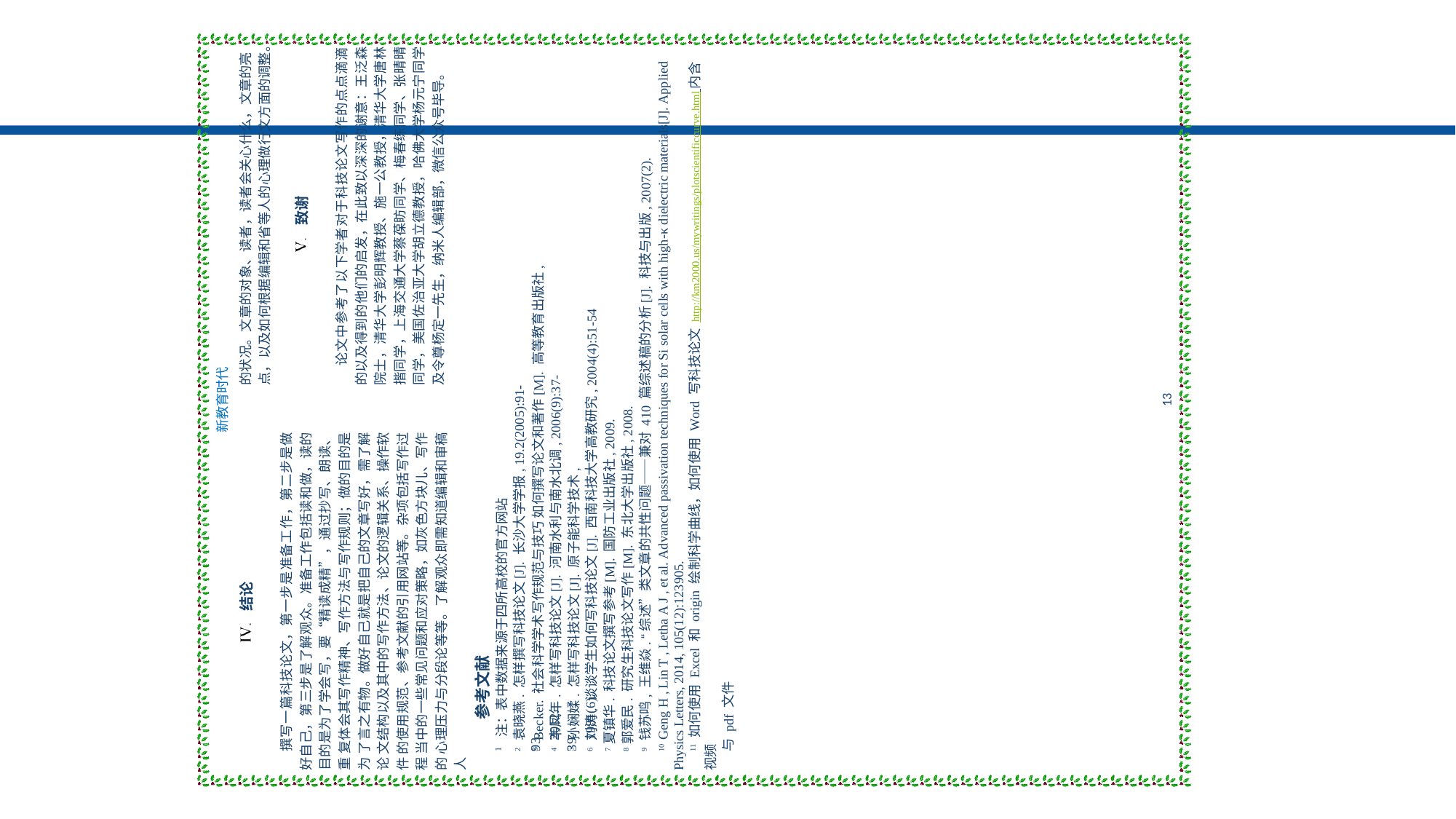

新教育时代
的状况。文章的对象、读者，读者会关心什么，文章的亮 点，以及如何根据编辑和省等人的心理做行文方面的调整。
论文中参考了以下学者对于科技论文写作的点点滴滴 的以及得到的他们的启发，在此致以深深的谢意：王泛森 院士，清华大学彭明辉教授、施一公教授，清华大学唐林 揩同学，上海交通大学蔡葆眆同学、梅春练同学、张晴晴 同学，美国佐治亚大学胡立德教授，哈佛大学杨元宁同学 及令尊杨定一先生，纳米人编辑部，微信公众号毕导。
6  刘涛. 谈谈学生如何写科技论文[J]. 西南科技大学高教研究, 2004(4):51-54
7夏镇华. 科技论文撰写参考[M]. 国防工业出版社, 2009.
8郭爱民. 研究生科技论文写作[M]. 东北大学出版社, 2008.
9  钱苏鸣, 王维焱. “综述”类文章的共性问题——兼对 410 篇综述稿的分析[J]. 科技与出版, 2007(2).
10  Geng H , Lin T , Letha A J , et al. Advanced passivation techniques for Si solar cells with high-κ dielectric materials[J]. Applied
Physics Letters, 2014, 105(12):123905.
11  如何使用 Excel 和 origin 绘制科学曲线，如何使用 Word 写科技论文 http://km2000.us/mywritings/plotscientificcurve.html 内含视频
与 pdf 文件
致谢

Becker. 社会科学学术写作规范与技巧 如何撰写论文和著作[M]. 高等教育出版社, 2012.
4  韦凤年. 怎样写科技论文[J]. 河南水利与南水北调, 2006(9):37-39.
2  袁晓燕. 怎样撰写科技论文[J]. 长沙大学学报, 19.2(2005):91-93.
13
孙娴媃. 怎样写科技论文[J]. 原子能科学技术, 1981(6).
撰写一篇科技论文，第一步是准备工作，第二步是做 好自己，第三步是了解观众。准备工作包括读和做，读的 目的是为了学会写，要“精读成精”，通过抄写、朗读、重 复体会其写作精神、写作方法与写作规则；做的目的是为 了言之有物。做好自己就是把自己的文章写好，需了解论 文结构以及其中的写作方法、论文的逻辑关系、操作软件 的使用规范、参考文献的引用网站等。杂项包括写作过程 当中的一些常见问题和应对策略，如灰色方块儿、写作的 心理压力与分段论等等。了解观众即需知道编辑和审稿人
参考文献
注：表中数据来源于四所高校的官方网站
结论

1
3
5